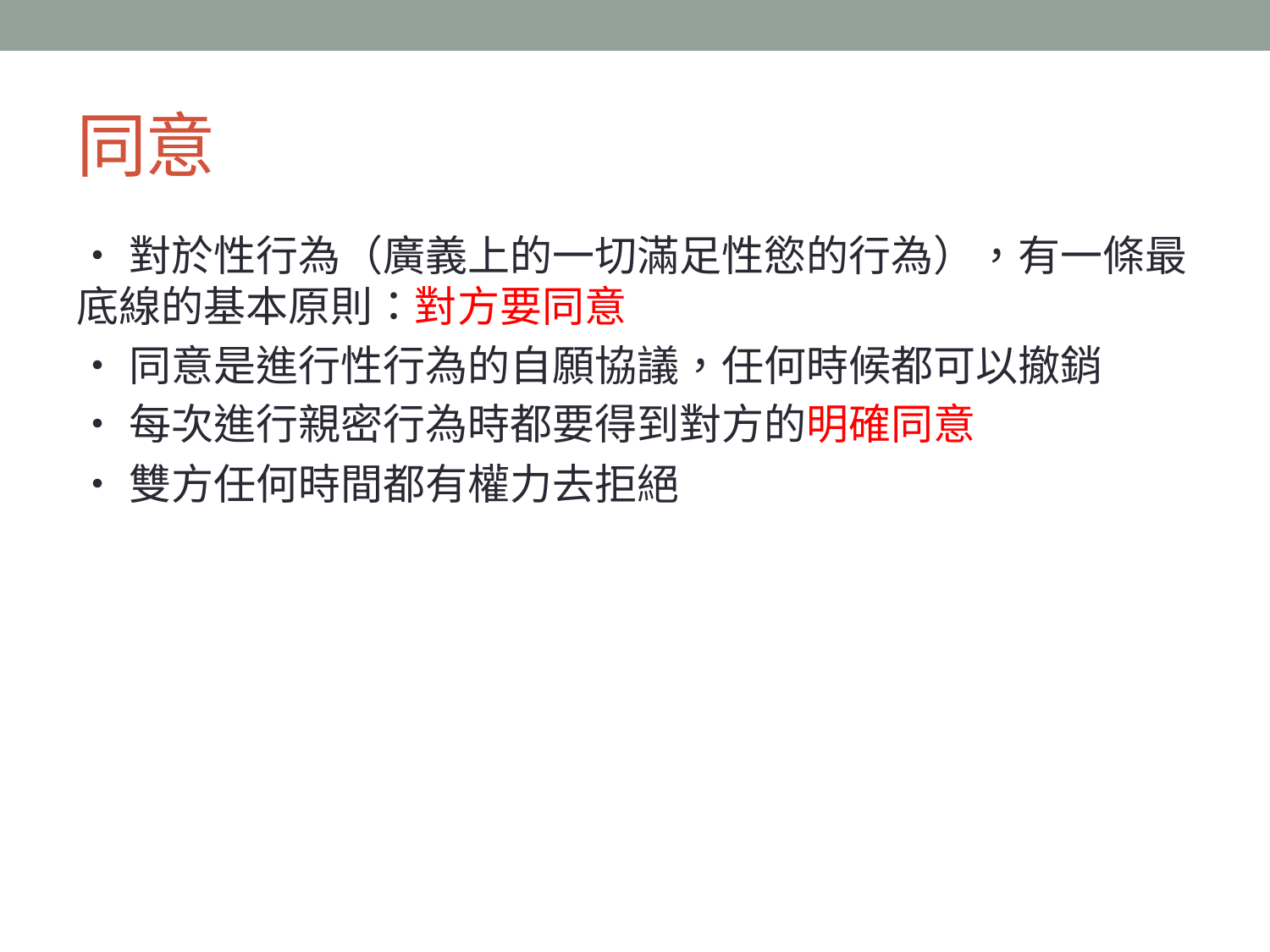

# 同意
•對於性行為（廣義上的一切滿足性慾的行為），有一條最底線的基本原則：對方要同意
•同意是進行性行為的自願協議，任何時候都可以撤銷
•每次進行親密行為時都要得到對方的明確同意
•雙方任何時間都有權力去拒絕